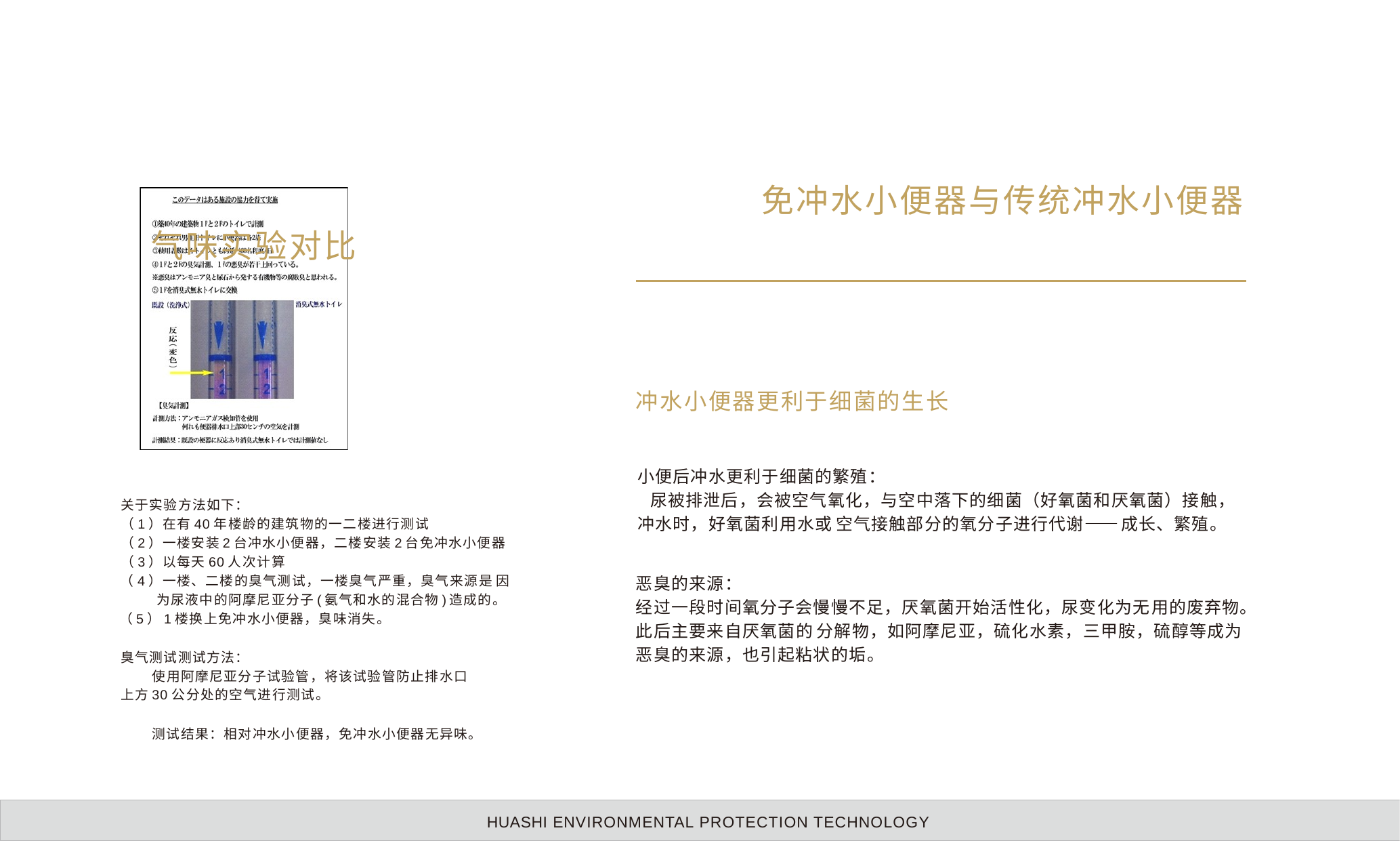

# 免冲⽔⼩便器与传统冲⽔⼩便器
⽓味实验对⽐

冲⽔⼩便器更利于细菌的⽣⻓
⼩便后冲⽔更利于细菌的繁殖：
尿被排泄后，会被空⽓氧化，与空中落下的细菌（好氧菌和厌氧菌）接触，冲⽔时，好氧菌利⽤⽔或 空⽓接触部分的氧分⼦进⾏代谢——成⻓、繁殖。
关于实验⽅法如下：
（1）在有40年楼龄的建筑物的⼀⼆楼进⾏测试
（2）⼀楼安装2台冲⽔⼩便器，⼆楼安装2台免冲⽔⼩便器
（3）以每天60⼈次计算
（4）⼀楼、⼆楼的臭⽓测试，⼀楼臭⽓严重，臭⽓来源是 因为尿液中的阿摩尼亚分⼦(氨⽓和⽔的混合物)造成的。
（5）1楼换上免冲⽔⼩便器，臭味消失。
恶臭的来源：
经过⼀段时间氧分⼦会慢慢不⾜，厌氧菌开始活性化，尿变化为⽆⽤的废弃物。此后主要来⾃厌氧菌的 分解物，如阿摩尼亚，硫化⽔素，三甲胺，硫醇等成为恶臭的来源，也引起粘状的垢。
臭⽓测试测试⽅法：
使⽤阿摩尼亚分⼦试验管，将该试验管防⽌排⽔⼝ 上⽅30公分处的空⽓进⾏测试。

测试结果：相对冲⽔⼩便器，免冲⽔⼩便器⽆异味。

HUASHI ENVIRONMENTAL PROTECTION TECHNOLOGY